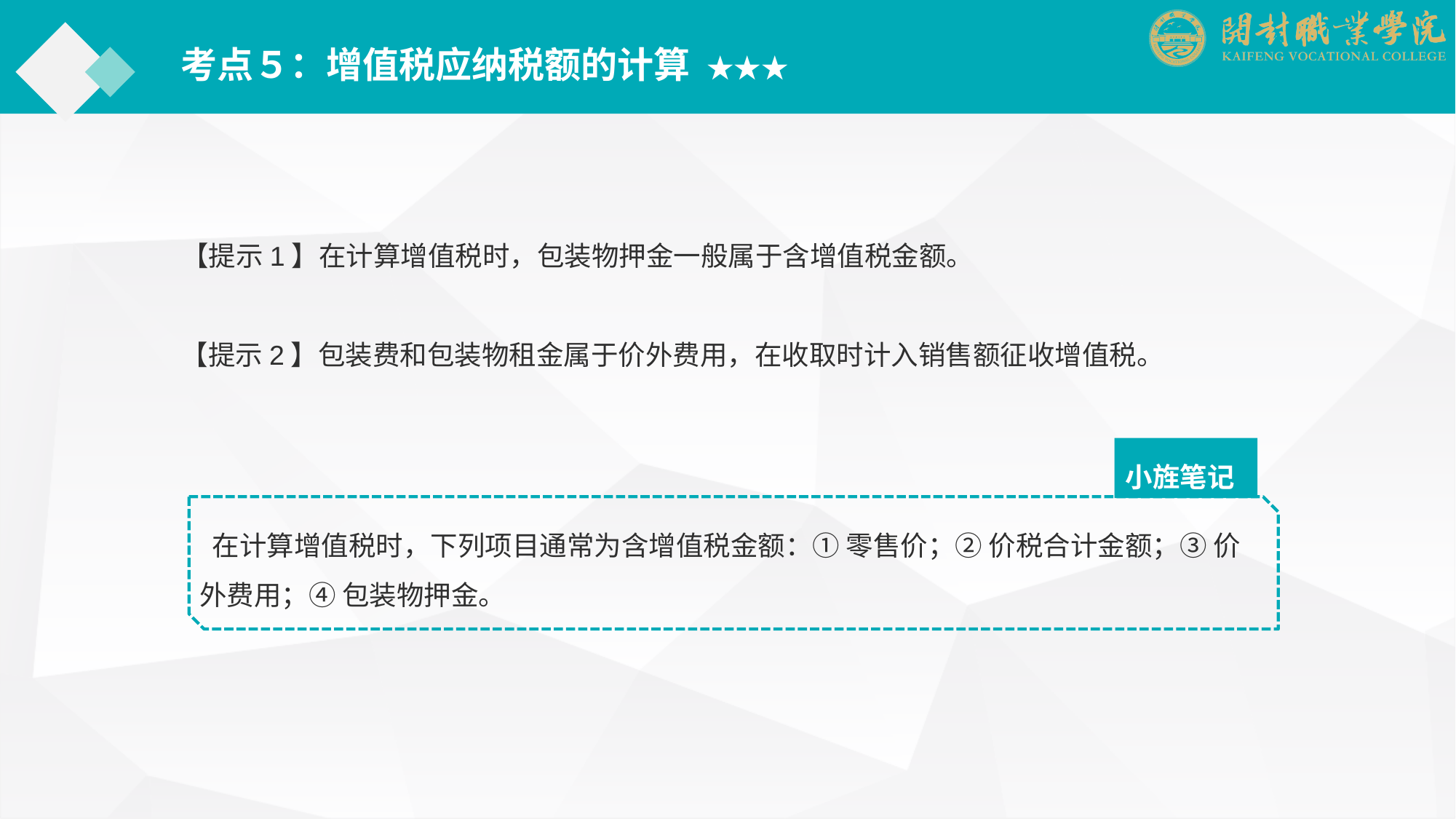

考点５：增值税应纳税额的计算  ★★★
【提示1】在计算增值税时，包装物押金一般属于含增值税金额。
【提示2】包装费和包装物租金属于价外费用，在收取时计入销售额征收增值税。
小旌笔记

 在计算增值税时，下列项目通常为含增值税金额：① 零售价；② 价税合计金额；③ 价外费用；④ 包装物押金。